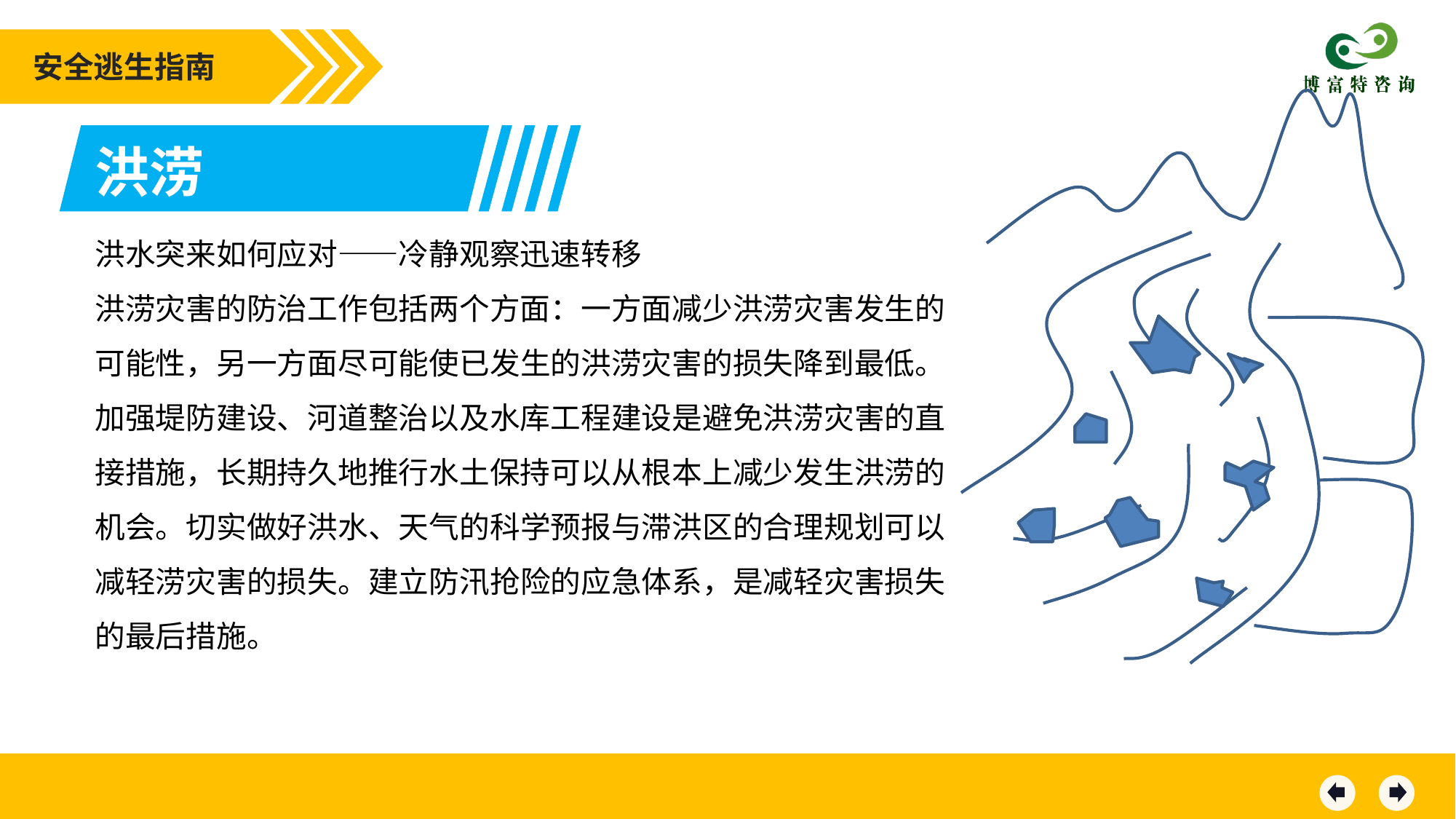

安全逃生指南

洪涝
洪水突来如何应对——冷静观察迅速转移
洪涝灾害的防治工作包括两个方面：一方面减少洪涝灾害发生的可能性，另一方面尽可能使已发生的洪涝灾害的损失降到最低。加强堤防建设、河道整治以及水库工程建设是避免洪涝灾害的直接措施，长期持久地推行水土保持可以从根本上减少发生洪涝的机会。切实做好洪水、天气的科学预报与滞洪区的合理规划可以减轻涝灾害的损失。建立防汛抢险的应急体系，是减轻灾害损失的最后措施。